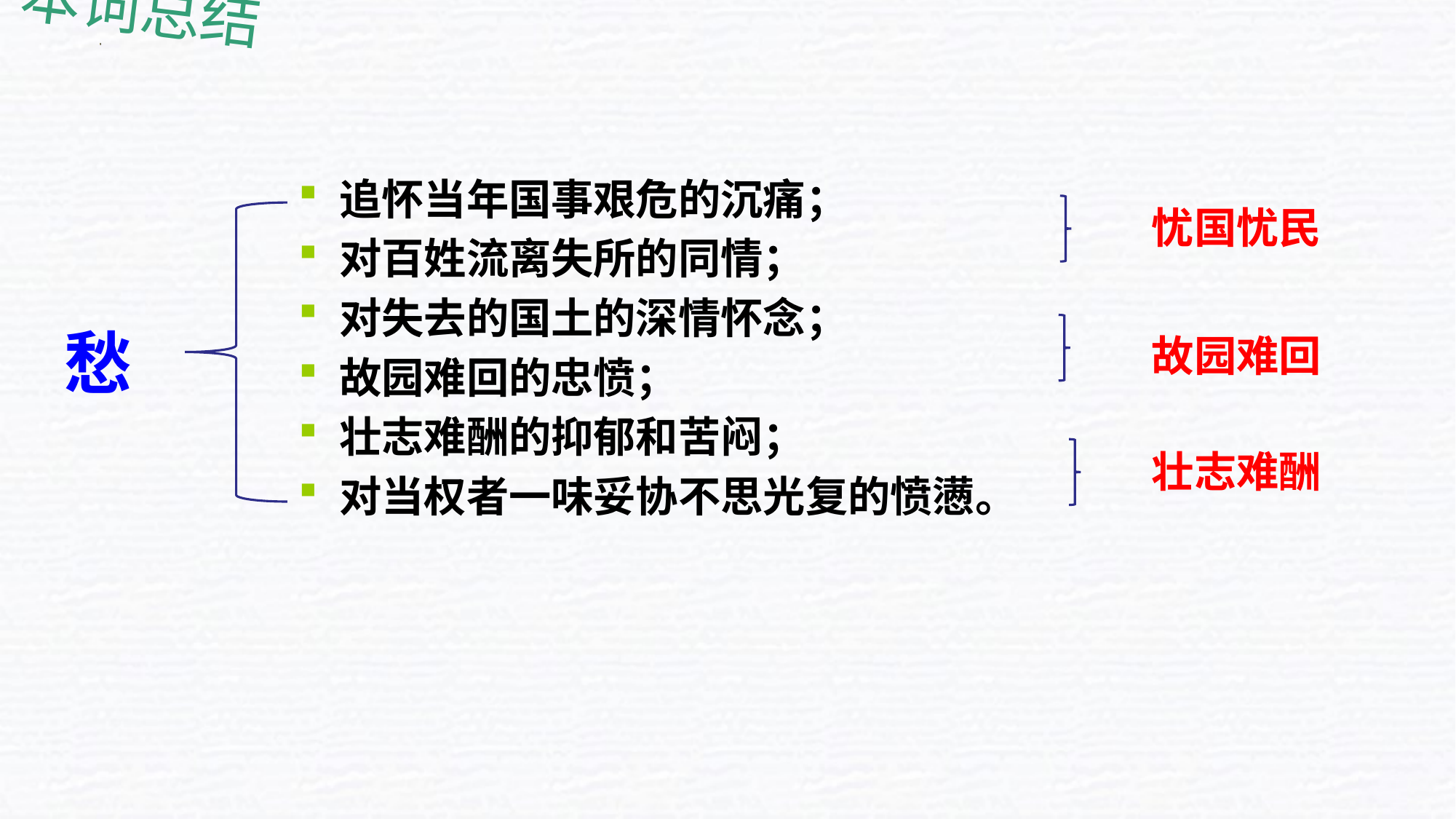

本词总结
追怀当年国事艰危的沉痛；
对百姓流离失所的同情；
对失去的国土的深情怀念；
故园难回的忠愤；
壮志难酬的抑郁和苦闷；
对当权者一味妥协不思光复的愤懑。

忧国忧民

愁

故园难回

壮志难酬